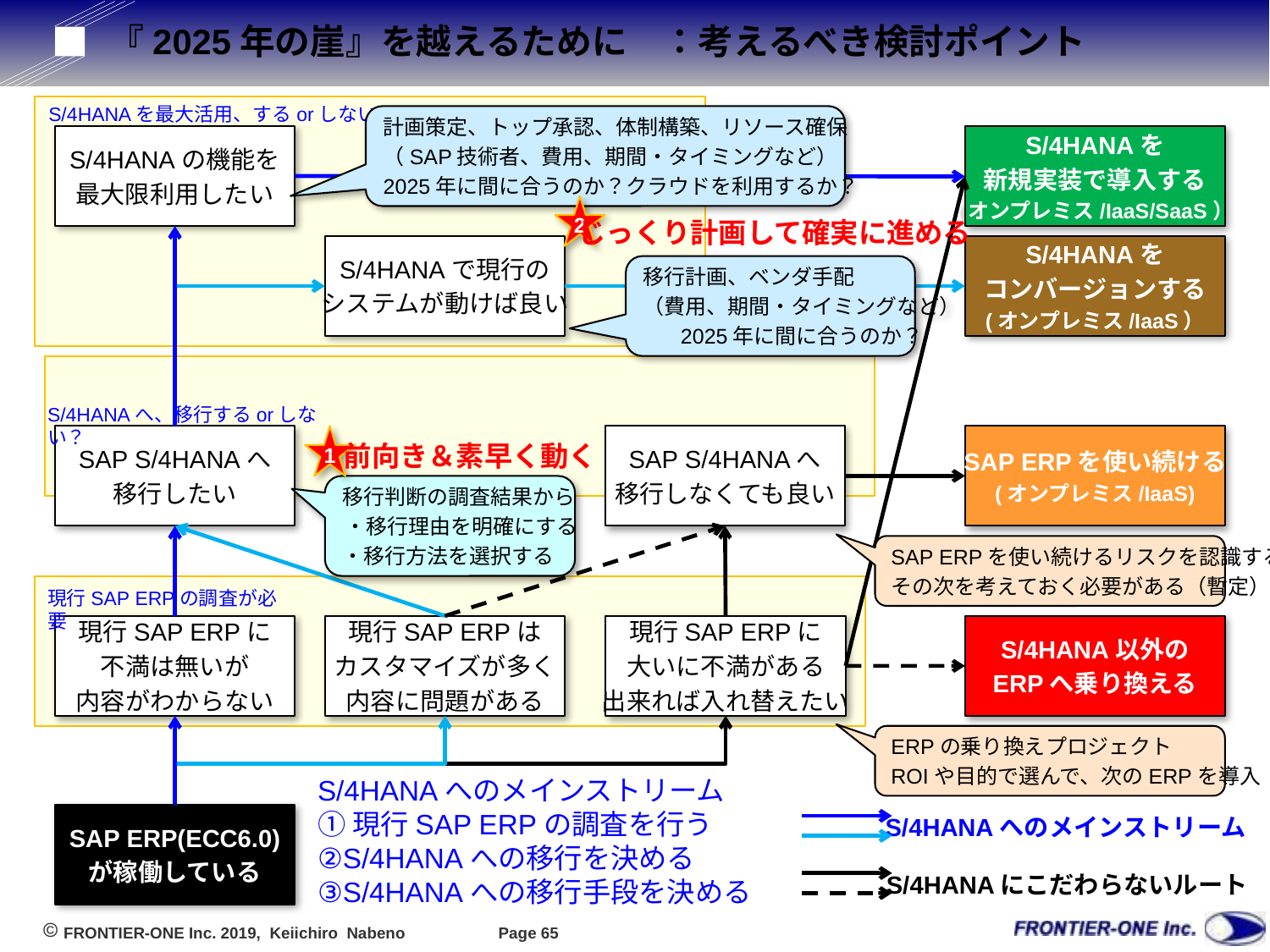

# 『2025年の崖』を越えるために　：考えるべき検討ポイント

S/4HANAを最大活用、するorしない？
計画策定、トップ承認、体制構築、リソース確保
（SAP技術者、費用、期間・タイミングなど）
2025年に間に合うのか？クラウドを利用するか？
S/4HANAの機能を
最大限利用したい
S/4HANAを
新規実装で導入する
(オンプレミス/IaaS/SaaS）
2
じっくり計画して確実に進める
S/4HANAで現行の
システムが動けば良い
S/4HANAを
コンバージョンする
(オンプレミス/IaaS）
移行計画、ベンダ手配
（費用、期間・タイミングなど）
2025年に間に合うのか？

S/4HANAへ、移行するorしない？
SAP S/4HANAへ
移行しなくても良い
SAP ERPを使い続ける
(オンプレミス/IaaS)
SAP S/4HANAへ
移行したい
1
前向き＆素早く動く
移行判断の調査結果から
・移行理由を明確にする
・移行方法を選択する
SAP ERPを使い続けるリスクを認識する
その次を考えておく必要がある（暫定）

現行SAP ERPの調査が必要
現行SAP ERPに
不満は無いが
内容がわからない
現行SAP ERPは
カスタマイズが多く
内容に問題がある
現行SAP ERPに
大いに不満がある
出来れば入れ替えたい
S/4HANA以外の
ERPへ乗り換える
ERPの乗り換えプロジェクト
ROIや目的で選んで、次のERPを導入
S/4HANAへのメインストリーム
①現行SAP ERPの調査を行う
②S/4HANAへの移行を決める
③S/4HANAへの移行手段を決める
SAP ERP(ECC6.0)
が稼働している
S/4HANAへのメインストリーム
S/4HANAにこだわらないルート